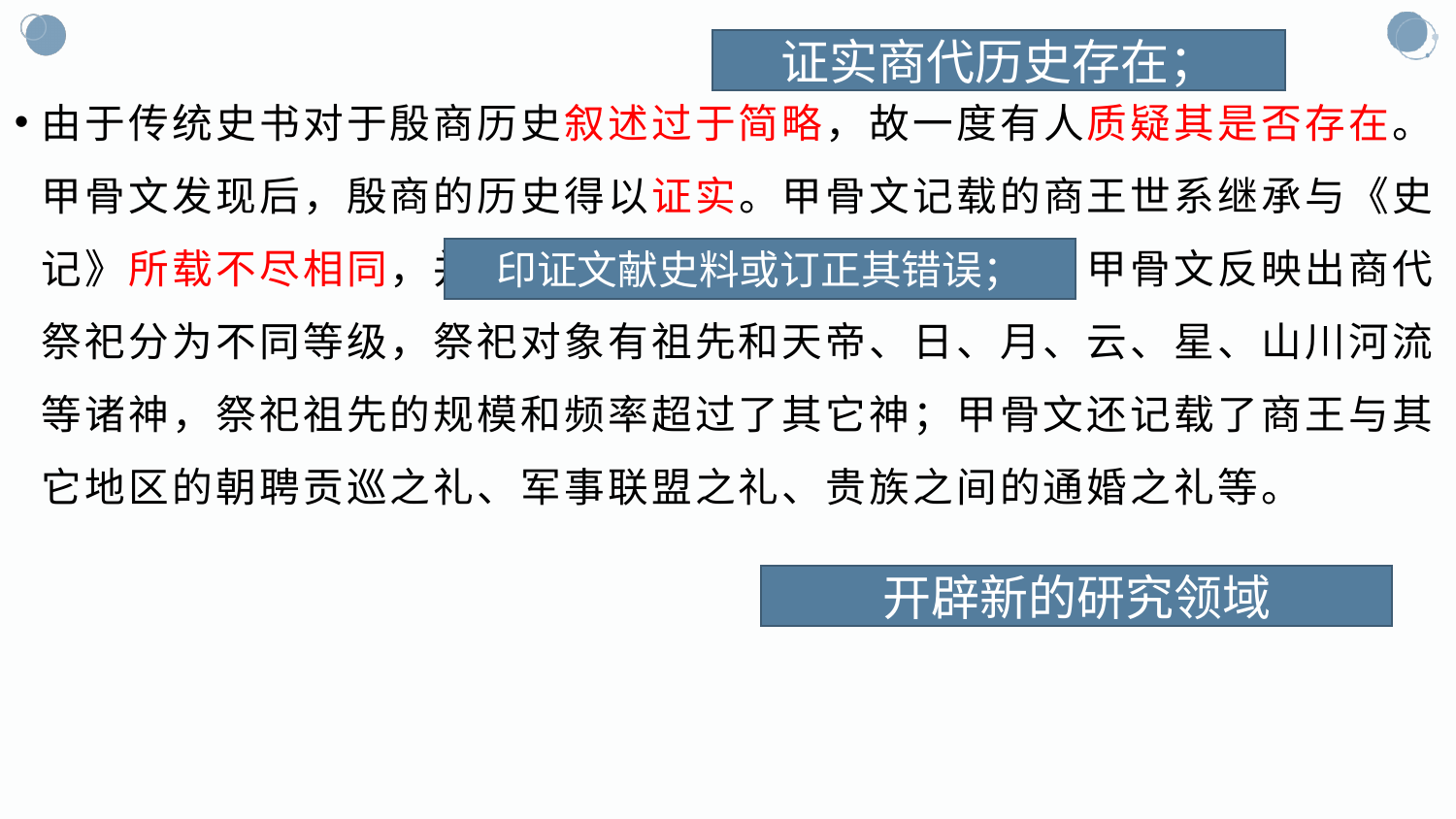

证实商代历史存在；
由于传统史书对于殷商历史叙述过于简略，故一度有人质疑其是否存在。甲骨文发现后，殷商的历史得以证实。甲骨文记载的商王世系继承与《史记》所载不尽相同，并出现类似“嫡”“庶”的词语：甲骨文反映出商代祭祀分为不同等级，祭祀对象有祖先和天帝、日、月、云、星、山川河流等诸神，祭祀祖先的规模和频率超过了其它神；甲骨文还记载了商王与其它地区的朝聘贡巡之礼、军事联盟之礼、贵族之间的通婚之礼等。
印证文献史料或订正其错误；
开辟新的研究领域